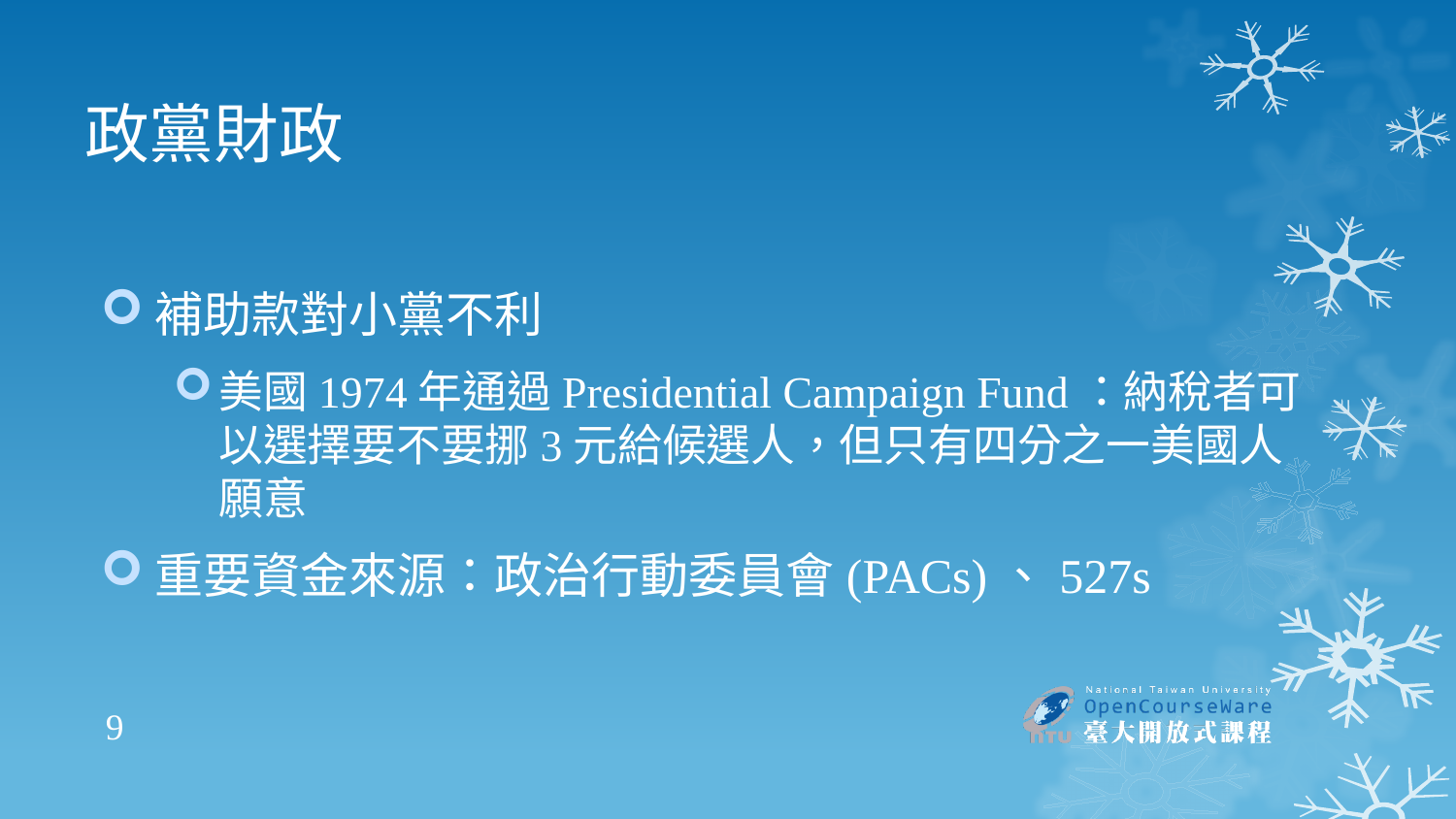

# 政黨財政
補助款對小黨不利
美國1974年通過Presidential Campaign Fund：納稅者可以選擇要不要挪3元給候選人，但只有四分之一美國人願意
重要資金來源：政治行動委員會(PACs)、527s
9